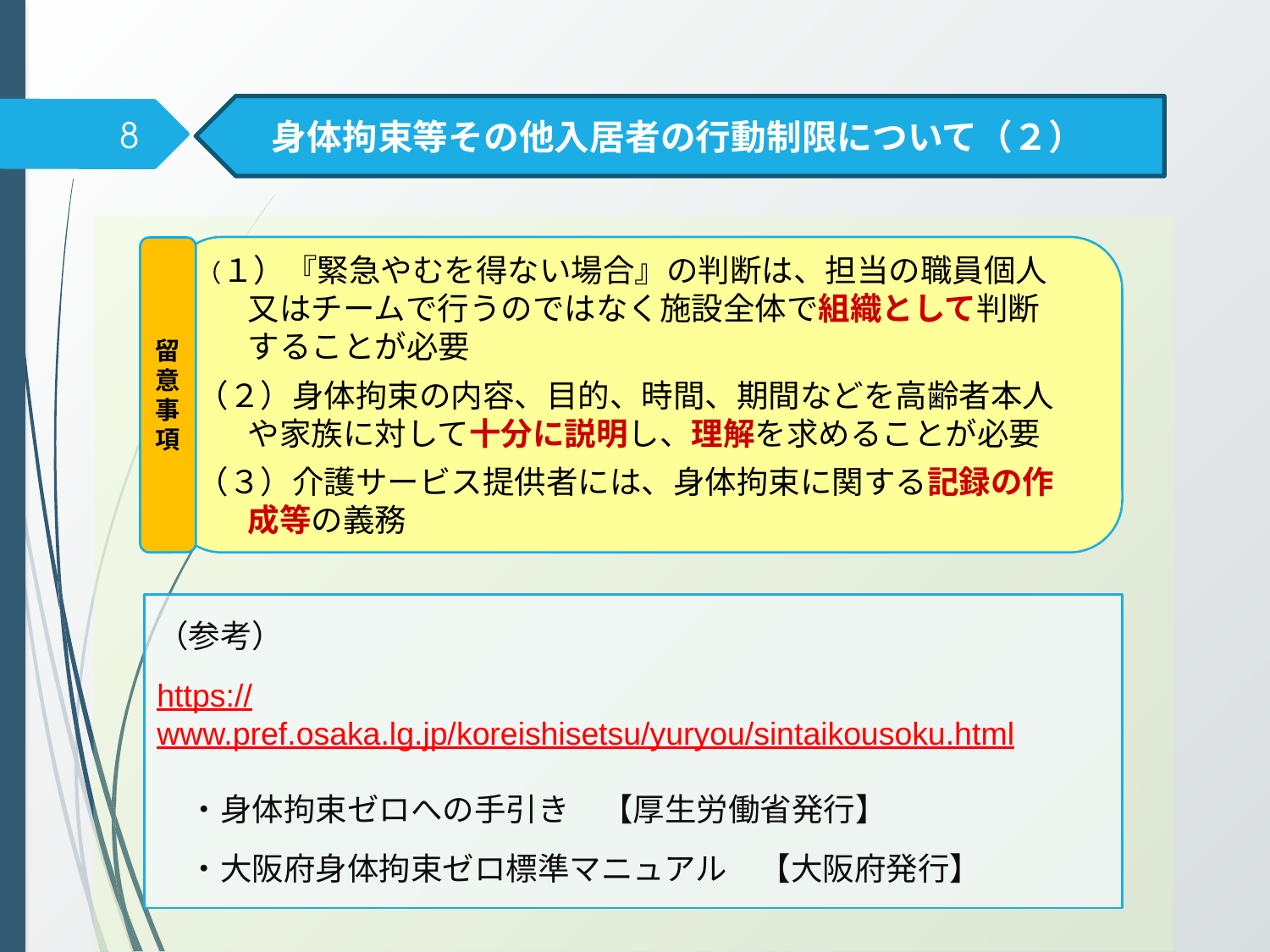

身体拘束等その他入居者の行動制限について（２）
8

（１）『緊急やむを得ない場合』の判断は、担当の職員個人
      又はチームで行うのではなく施設全体で組織として判断
      することが必要
（２）身体拘束の内容、目的、時間、期間などを高齢者本人
      や家族に対して十分に説明し、理解を求めることが必要
（３）介護サービス提供者には、身体拘束に関する記録の作
      成等の義務
留意事項
（参考）
https://www.pref.osaka.lg.jp/koreishisetsu/yuryou/sintaikousoku.html

　・身体拘束ゼロへの手引き　【厚生労働省発行】
　・大阪府身体拘束ゼロ標準マニュアル　【大阪府発行】